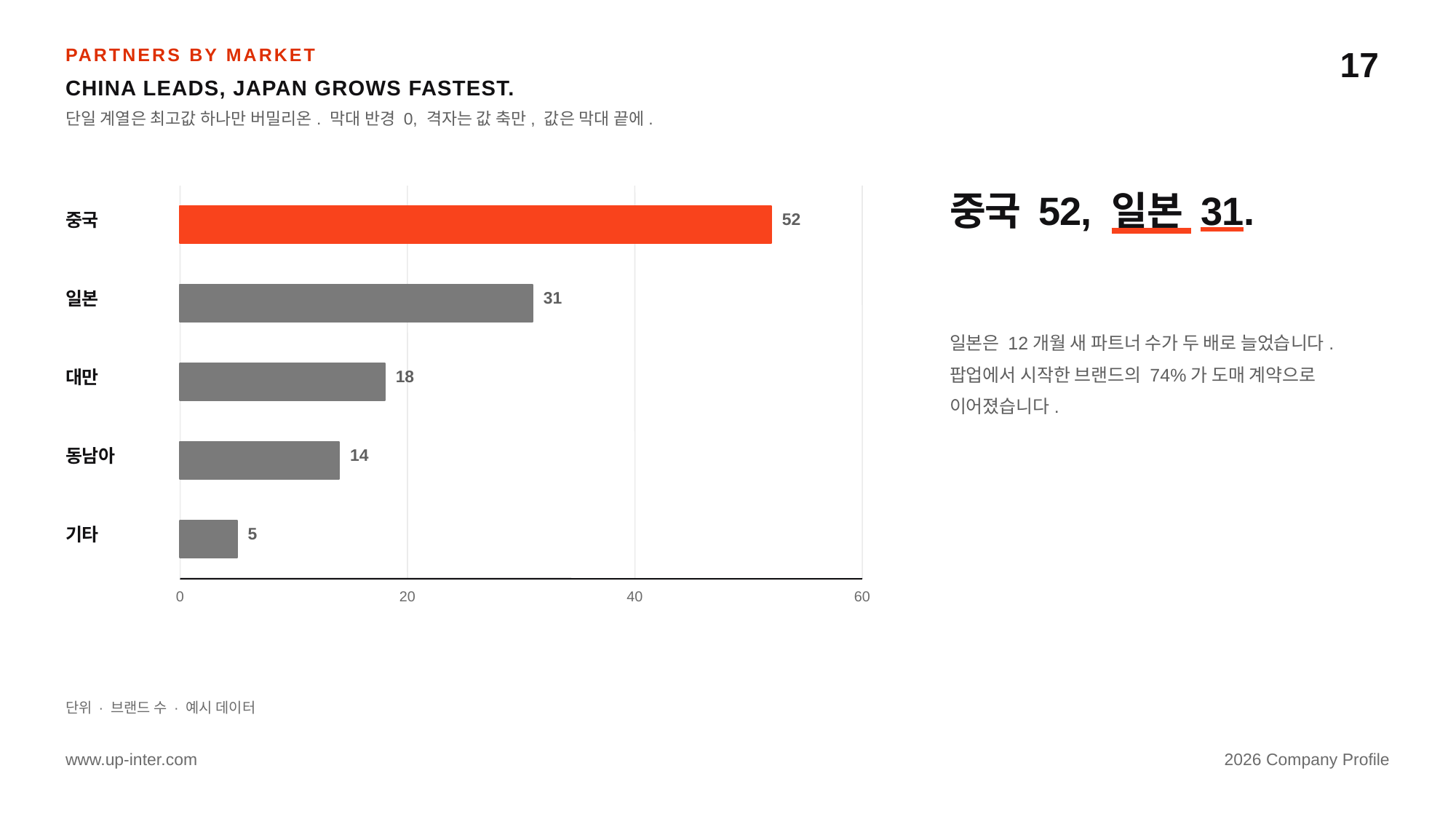

17
PARTNERS BY MARKET
CHINA LEADS, JAPAN GROWS FASTEST.
단일 계열은 최고값 하나만 버밀리온. 막대 반경 0, 격자는 값 축만, 값은 막대 끝에.
중국 52, 일본 31.

중국
52

일본
31
일본은 12개월 새 파트너 수가 두 배로 늘었습니다. 팝업에서 시작한 브랜드의 74%가 도매 계약으로 이어졌습니다.

대만
18

동남아
14

기타
5

0
20
40
60
단위 · 브랜드 수 · 예시 데이터